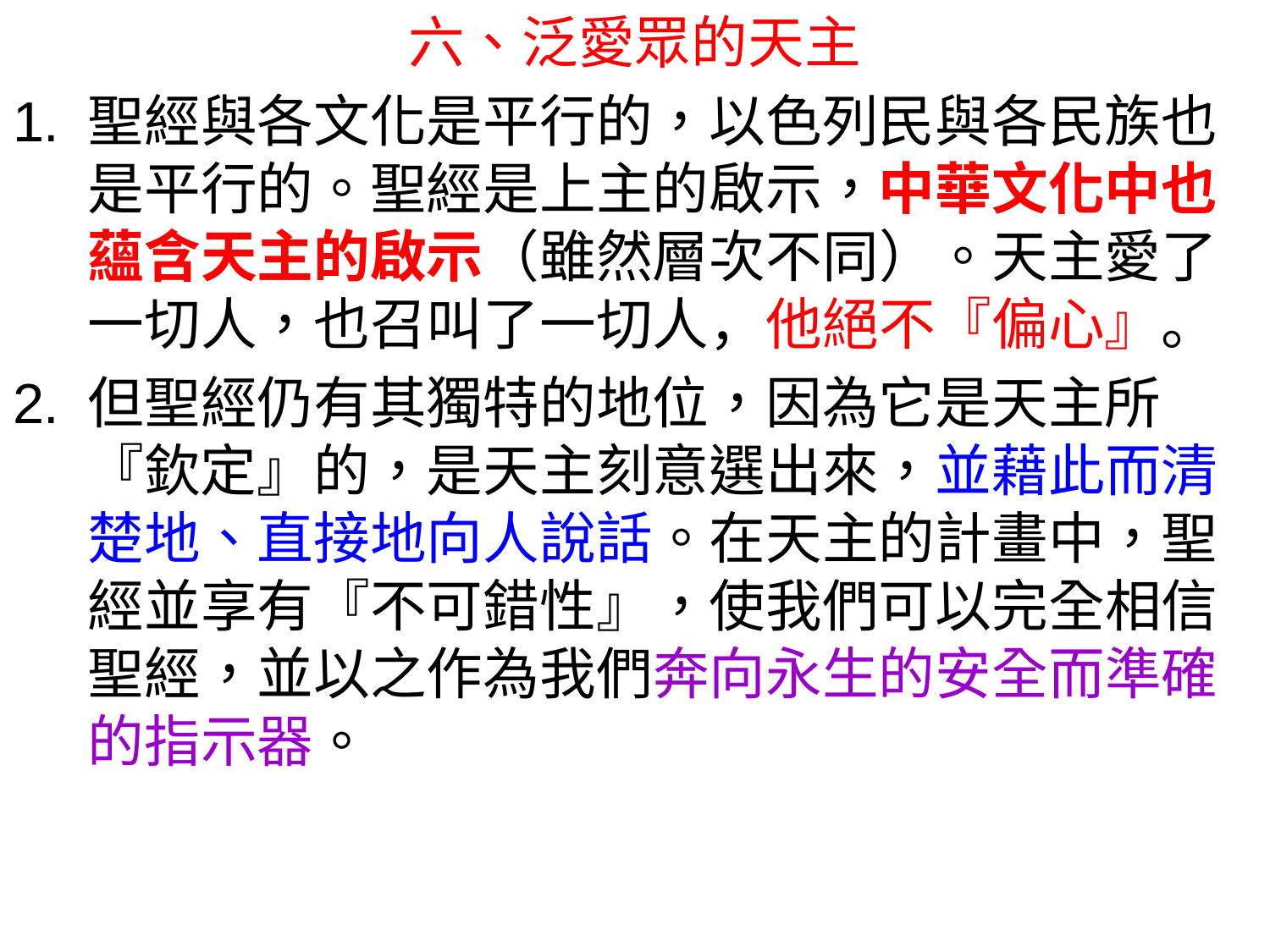

六、泛愛眾的天主
聖經與各文化是平行的，以色列民與各民族也是平行的。聖經是上主的啟示，中華文化中也蘊含天主的啟示（雖然層次不同）。天主愛了一切人，也召叫了一切人，他絕不『偏心』。
但聖經仍有其獨特的地位，因為它是天主所『欽定』的，是天主刻意選出來，並藉此而清楚地、直接地向人說話。在天主的計畫中，聖經並享有『不可錯性』，使我們可以完全相信聖經，並以之作為我們奔向永生的安全而準確的指示器。